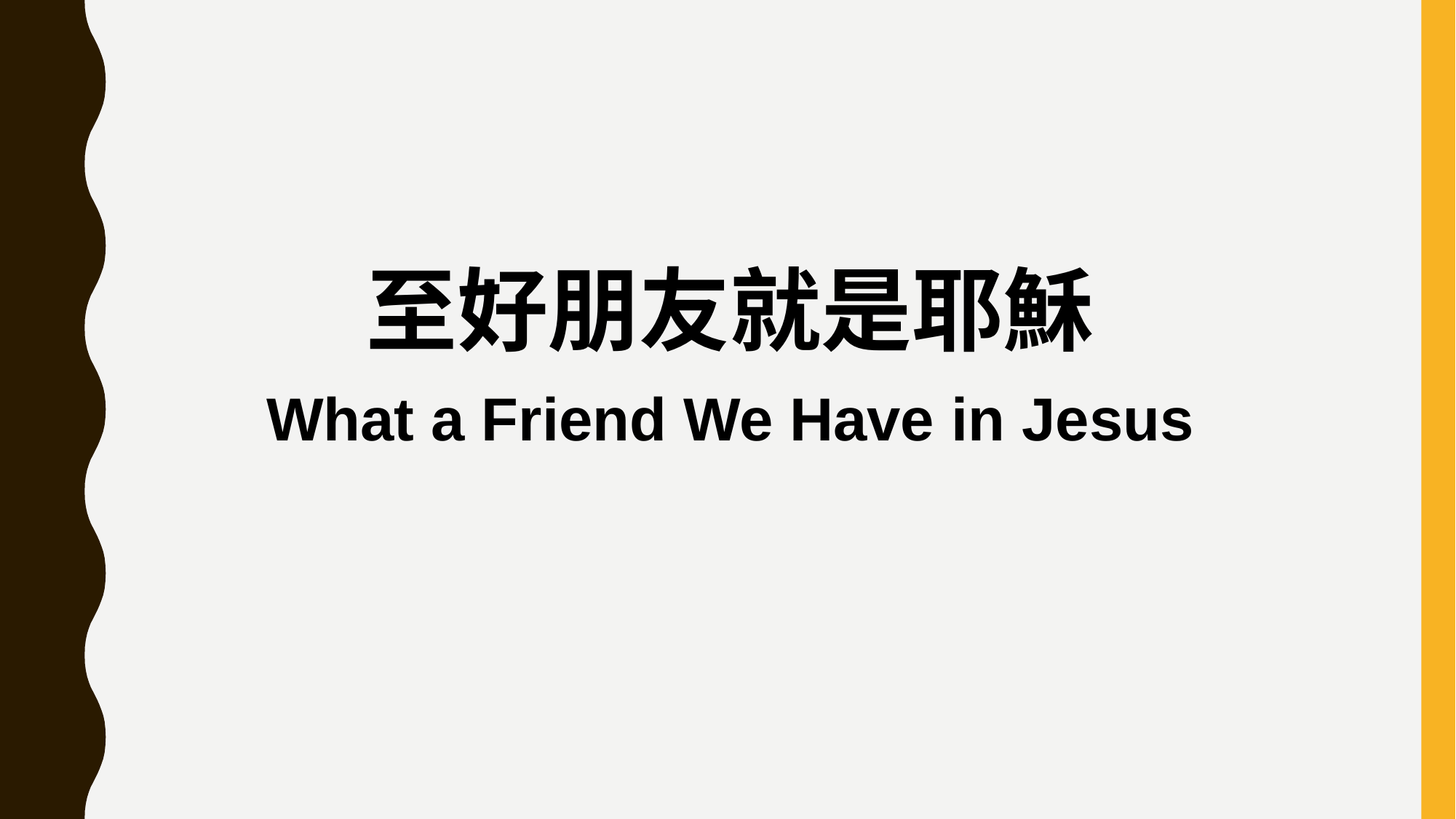

至好朋友就是耶穌
What a Friend We Have in Jesus